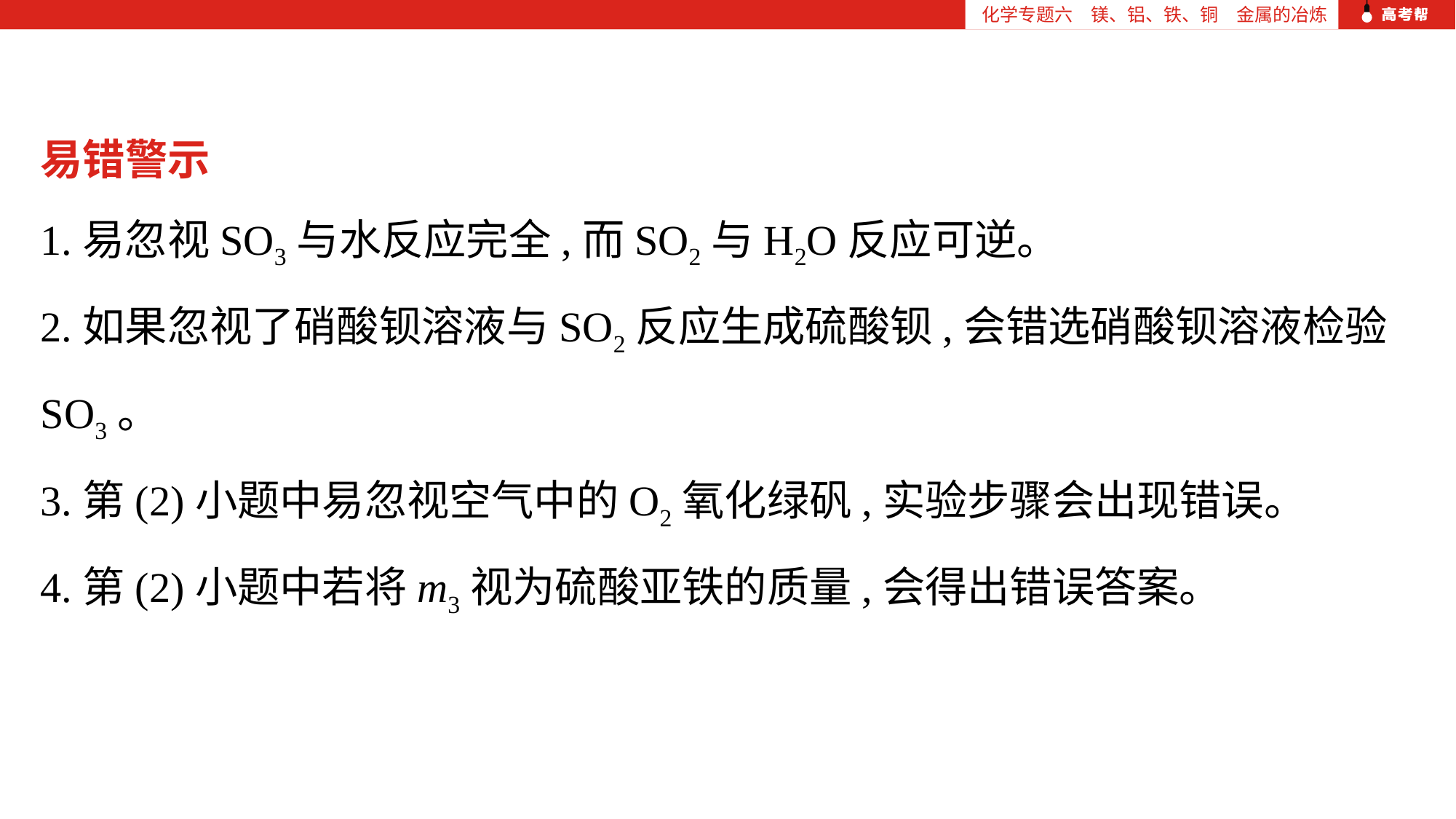

化学专题六　镁、铝、铁、铜　金属的冶炼

易错警示
1.易忽视SO3与水反应完全,而SO2与H2O反应可逆。
2.如果忽视了硝酸钡溶液与SO2反应生成硫酸钡,会错选硝酸钡溶液检验SO3。
3.第(2)小题中易忽视空气中的O2氧化绿矾,实验步骤会出现错误。
4.第(2)小题中若将m3视为硫酸亚铁的质量,会得出错误答案。